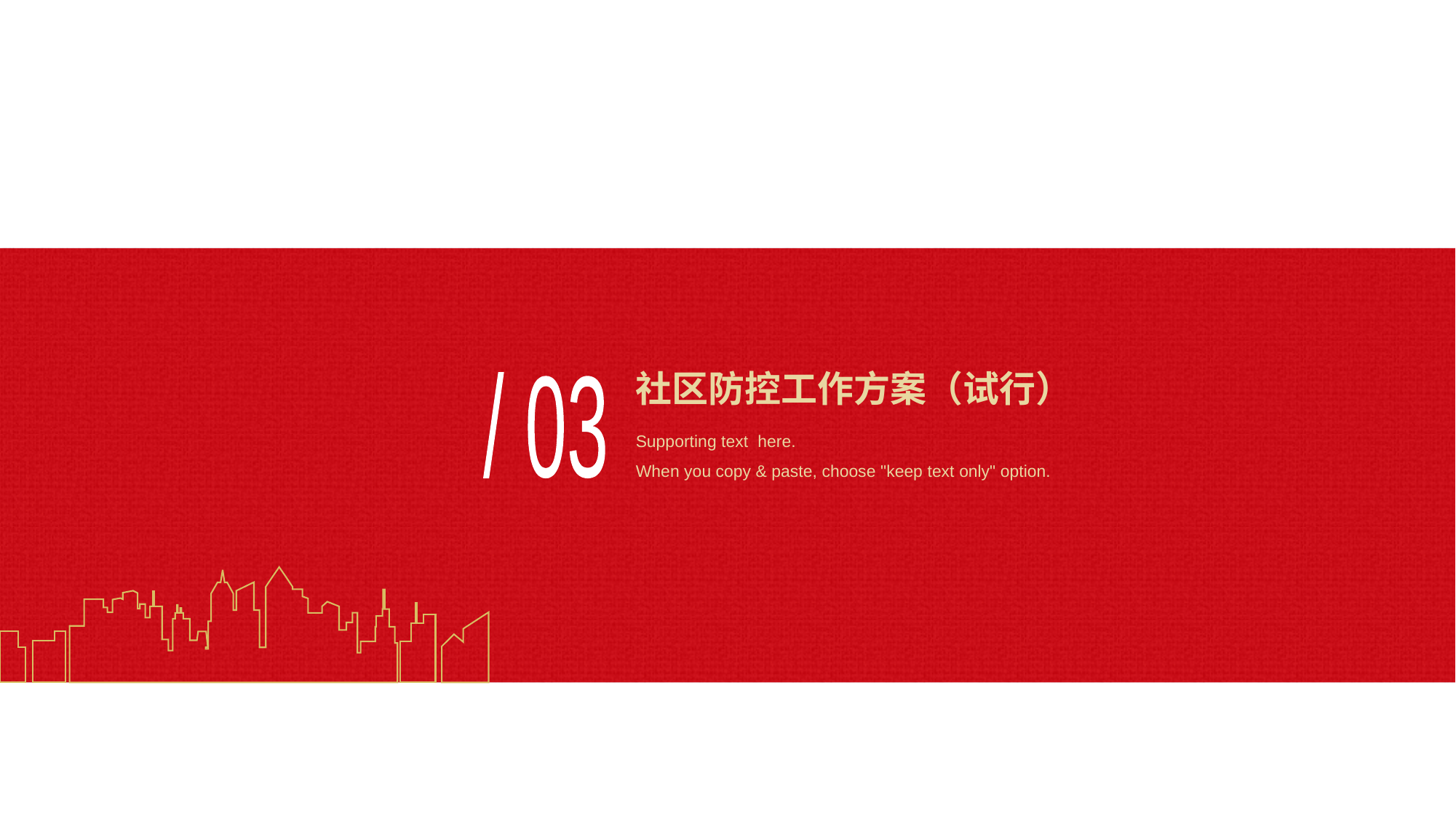

# 社区防控工作方案（试行）
/ 03
Supporting text  here.
When you copy & paste, choose "keep text only" option.